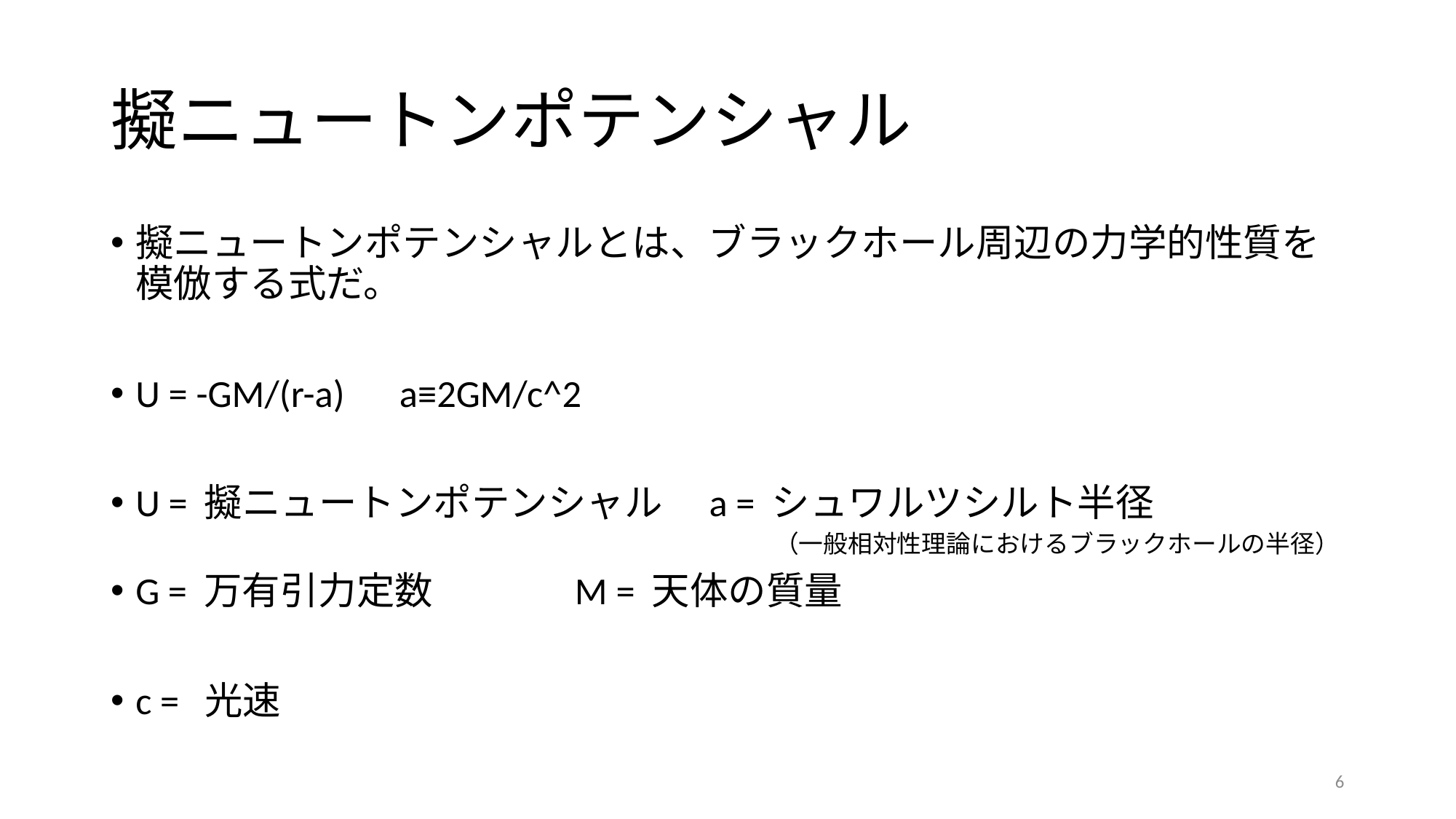

# 擬ニュートンポテンシャル
擬ニュートンポテンシャルとは、ブラックホール周辺の力学的性質を模倣する式だ。

U = -GM/(r-a)　a≡2GM/c^2

U = 擬ニュートンポテンシャル　a = シュワルツシルト半径
　　　　　　　　　　　（一般相対性理論におけるブラックホールの半径）
G = 万有引力定数		　M = 天体の質量

c =  光速

6